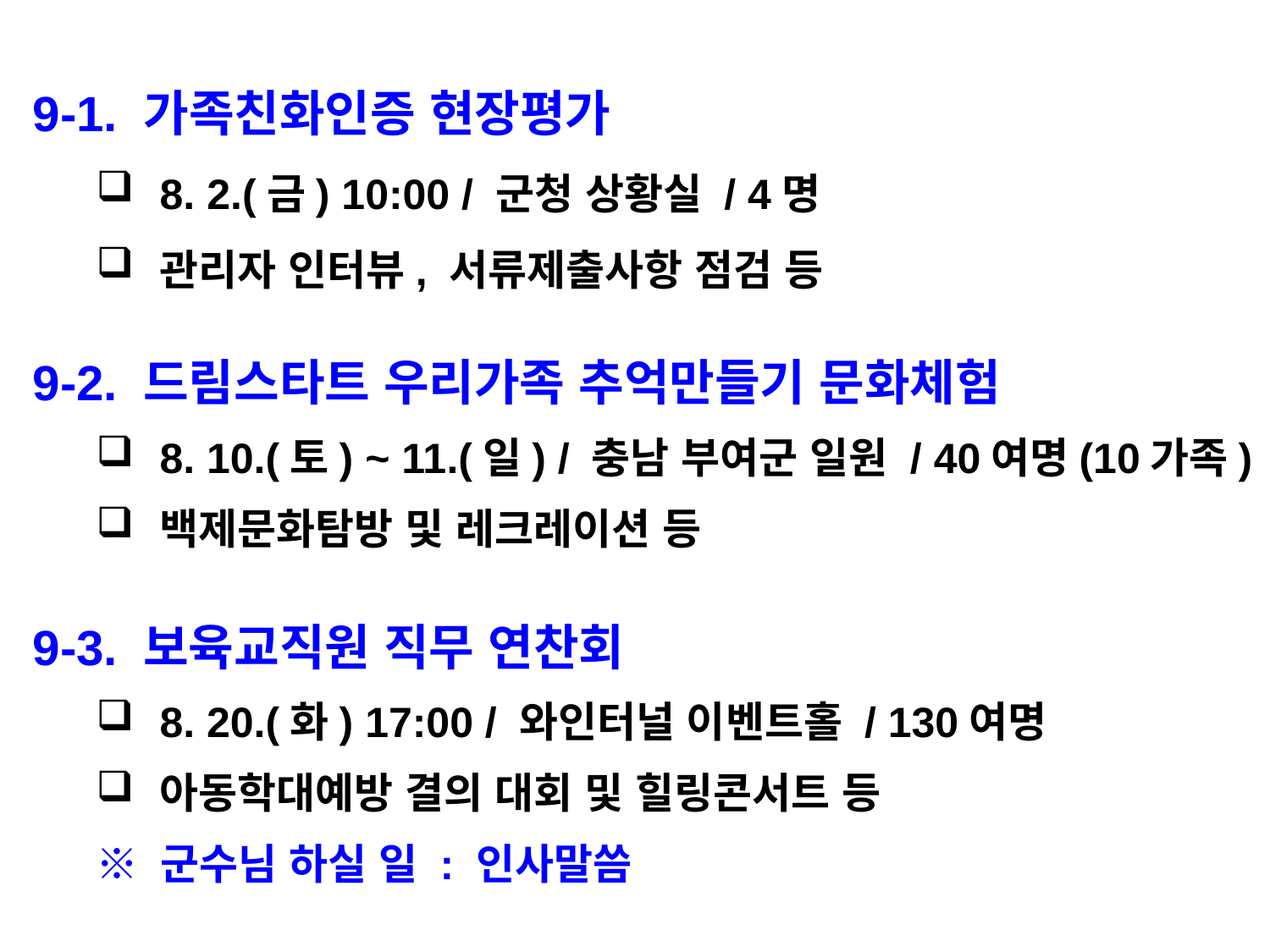

9-1. 가족친화인증 현장평가
8. 2.(금) 10:00 / 군청 상황실 / 4명
관리자 인터뷰, 서류제출사항 점검 등

9-2. 드림스타트 우리가족 추억만들기 문화체험
8. 10.(토) ~ 11.(일) / 충남 부여군 일원 / 40여명(10가족)
백제문화탐방 및 레크레이션 등

9-3. 보육교직원 직무 연찬회
8. 20.(화) 17:00 / 와인터널 이벤트홀 / 130여명
아동학대예방 결의 대회 및 힐링콘서트 등
※ 군수님 하실 일 : 인사말씀